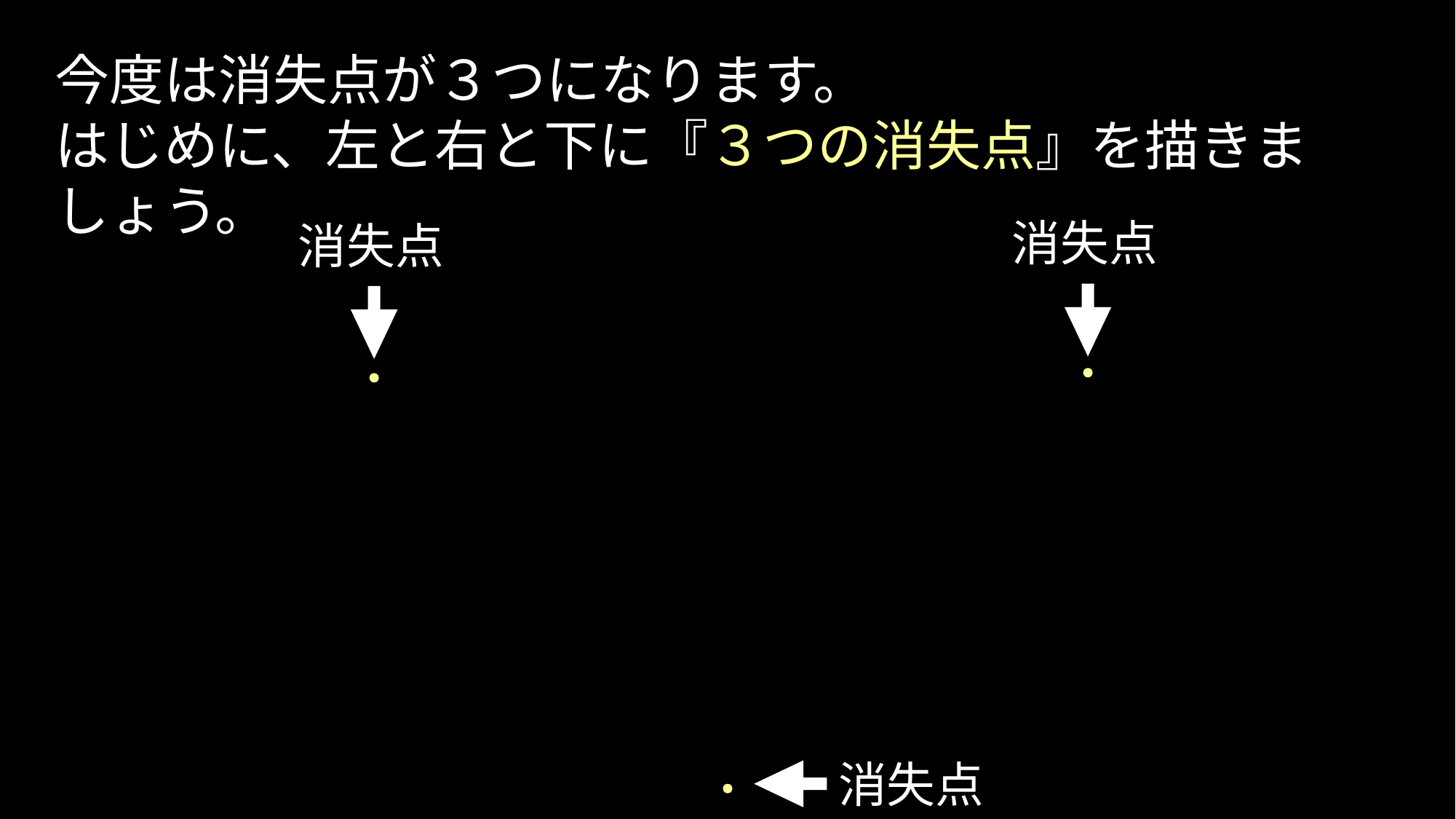

今度は消失点が３つになります。
はじめに、左と右と下に『３つの消失点』を描きましょう。
消失点
消失点

消失点